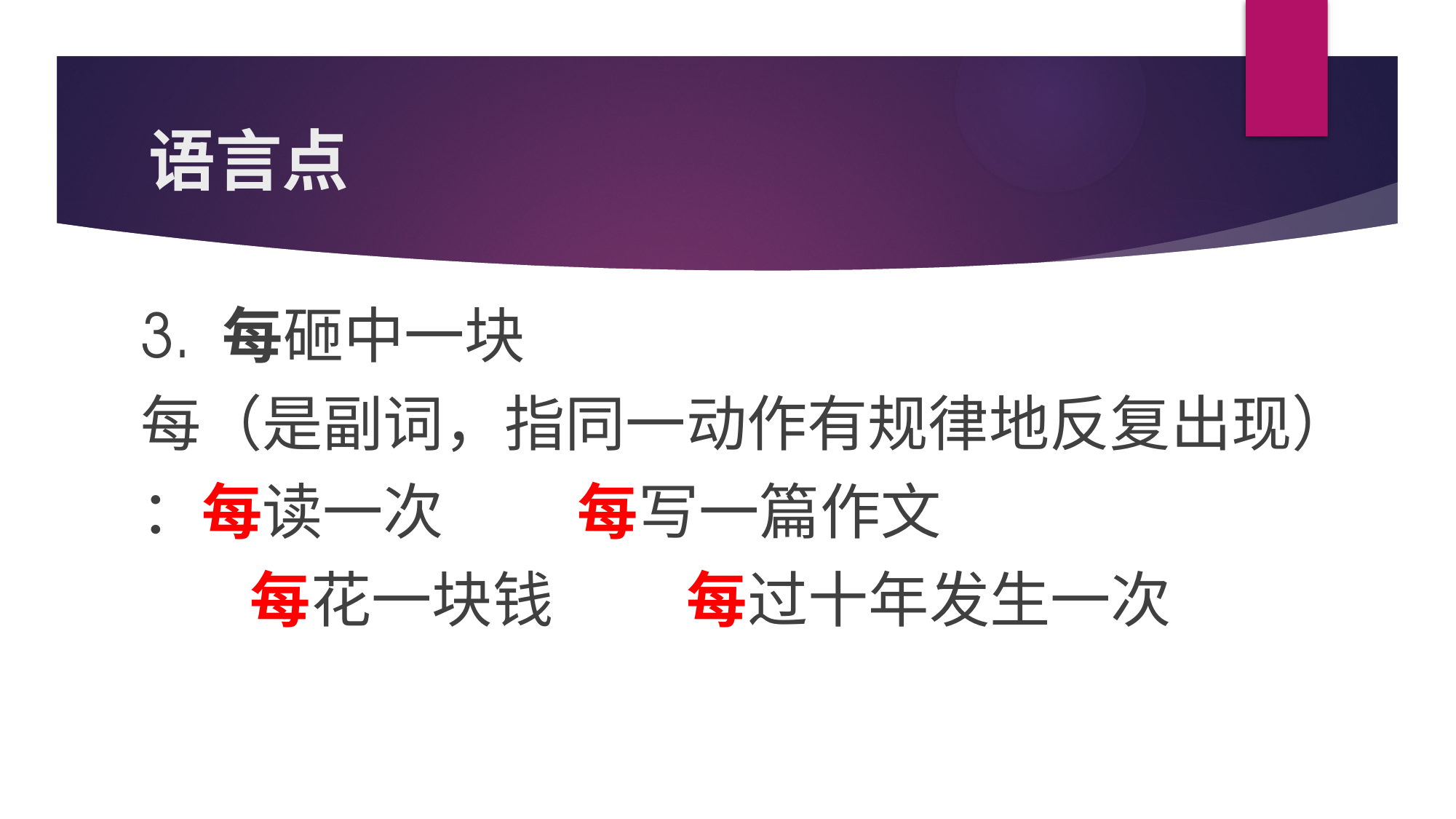

# 语言点
3. 每砸中一块
每（是副词，指同一动作有规律地反复出现）
：每读一次		每写一篇作文
	每花一块钱		每过十年发生一次